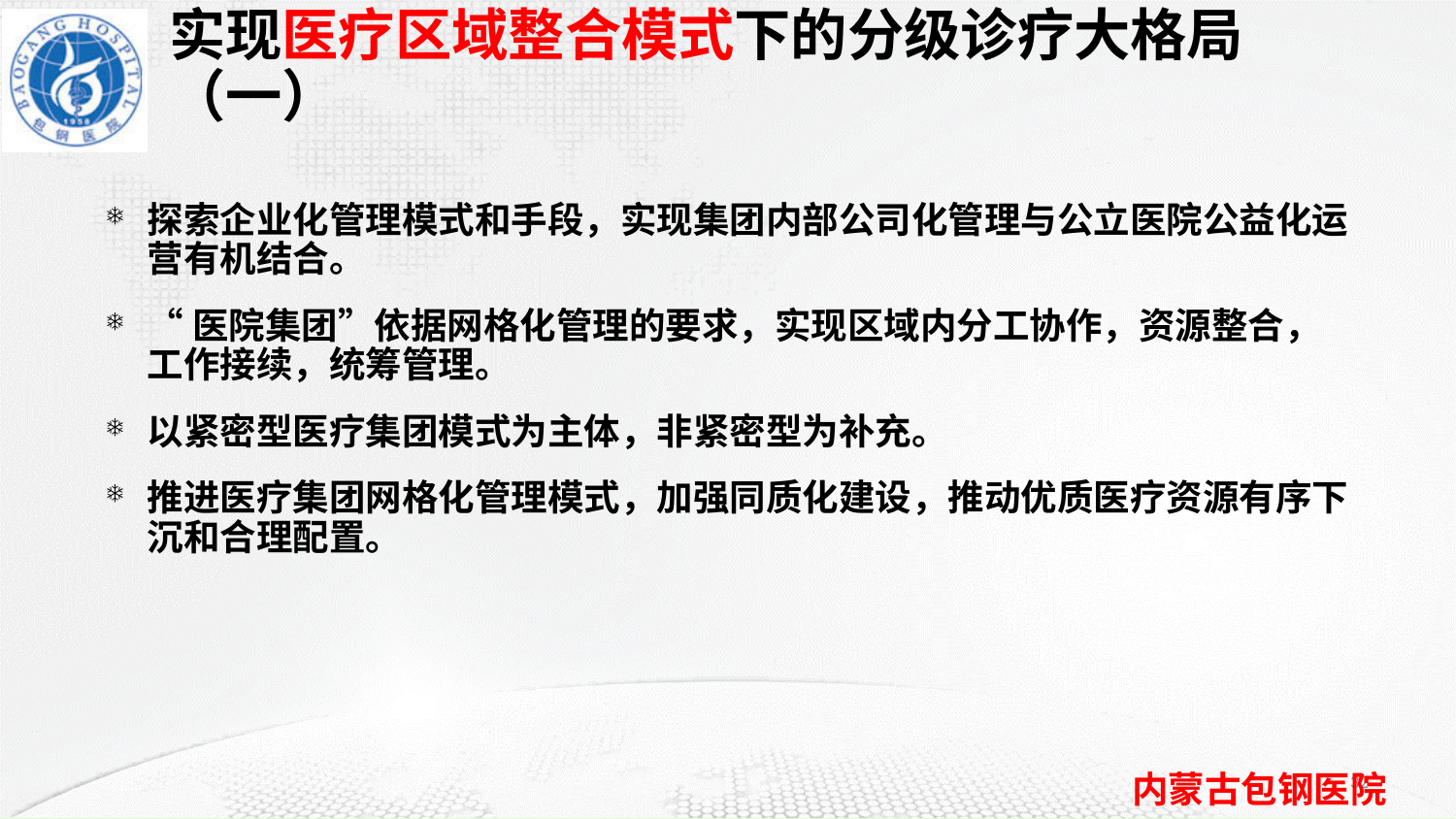

# 实现医疗区域整合模式下的分级诊疗大格局（一）
探索企业化管理模式和手段，实现集团内部公司化管理与公立医院公益化运营有机结合。
“医院集团”依据网格化管理的要求，实现区域内分工协作，资源整合，工作接续，统筹管理。
以紧密型医疗集团模式为主体，非紧密型为补充。
推进医疗集团网格化管理模式，加强同质化建设，推动优质医疗资源有序下沉和合理配置。